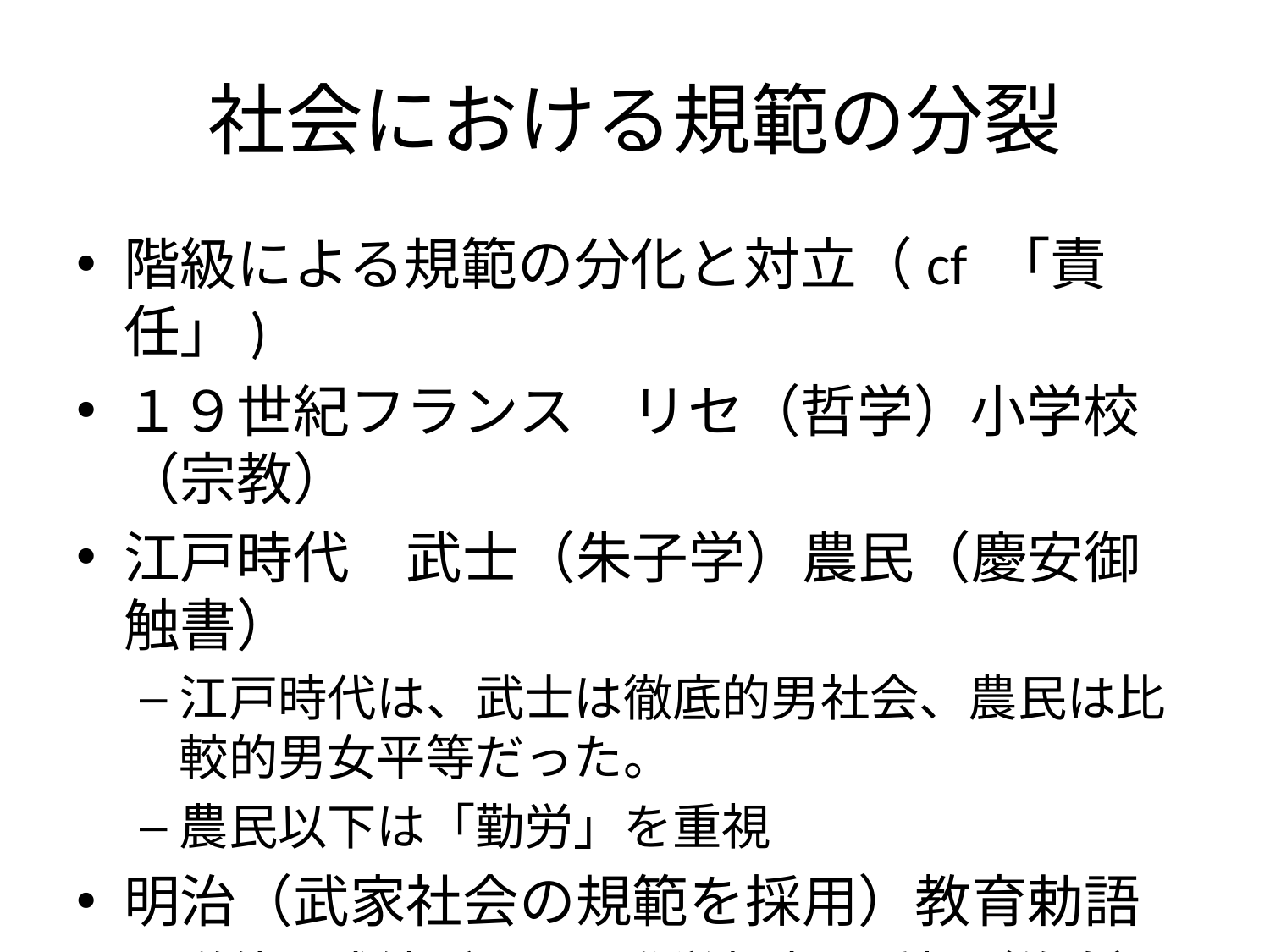

# 社会における規範の分裂
階級による規範の分化と対立（cf 「責任」)
１９世紀フランス　リセ（哲学）小学校（宗教）
江戸時代　武士（朱子学）農民（慶安御触書）
江戸時代は、武士は徹底的男社会、農民は比較的男女平等だった。
農民以下は「勤労」を重視
明治（武家社会の規範を採用）教育勅語
道徳は成績がつき、進学判定で重視（修身）